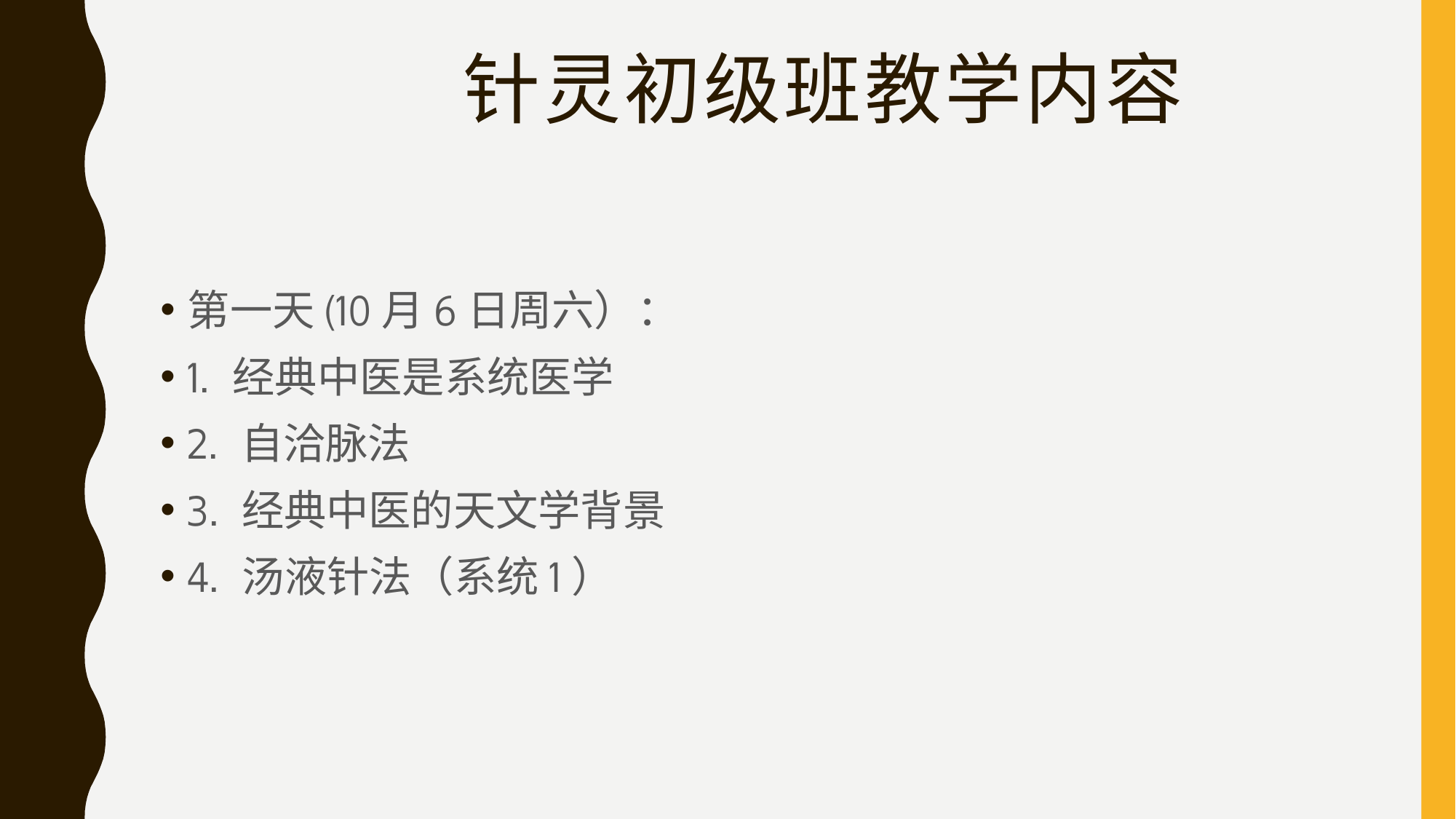

# 针灵初级班教学内容
第一天(10月6日周六）：
1. 经典中医是系统医学
2. 自洽脉法
3. 经典中医的天文学背景
4. 汤液针法（系统1）